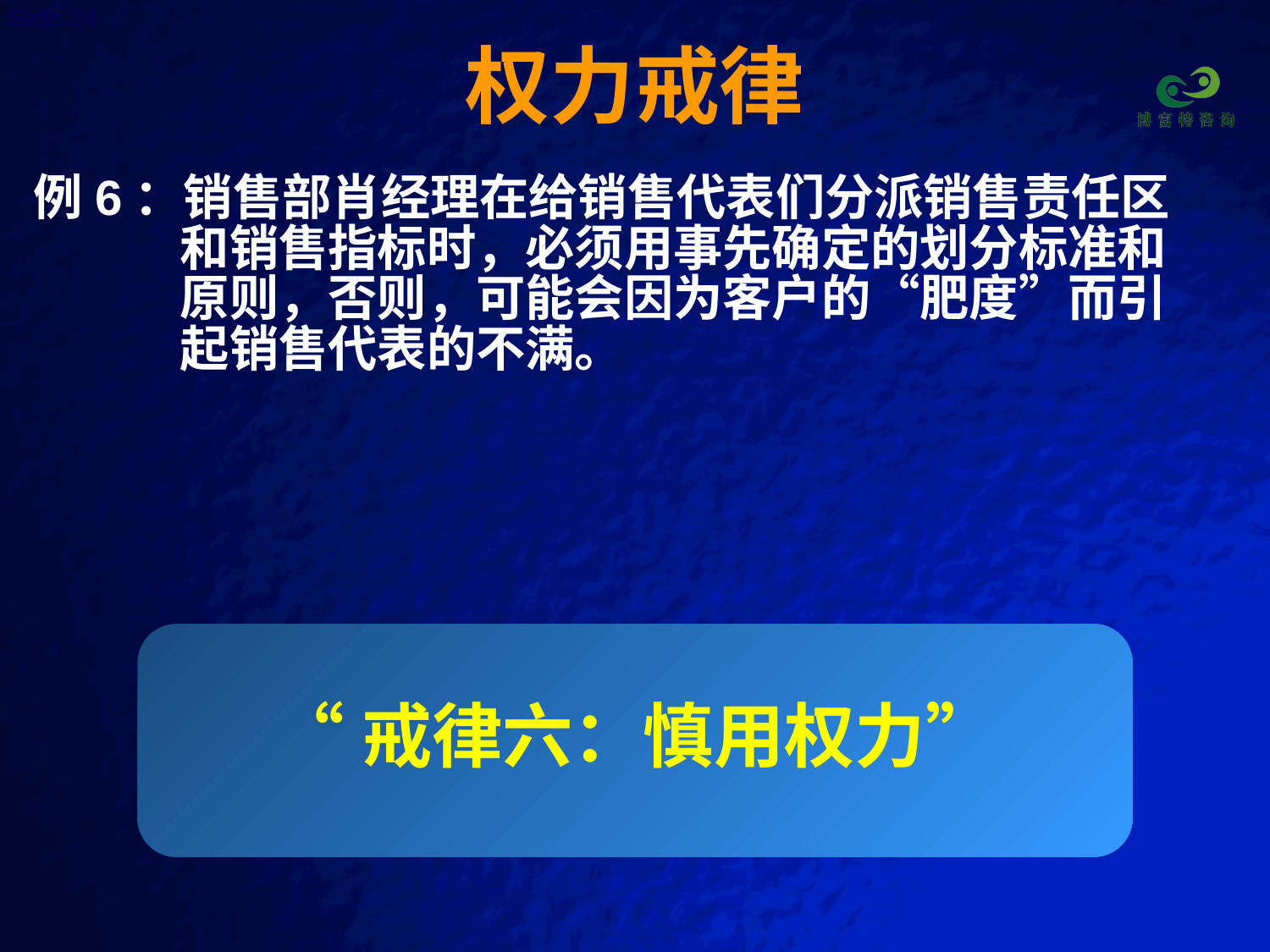

# 权力戒律
例6：销售部肖经理在给销售代表们分派销售责任区和销售指标时，必须用事先确定的划分标准和原则，否则，可能会因为客户的“肥度”而引起销售代表的不满。
“戒律六：慎用权力”